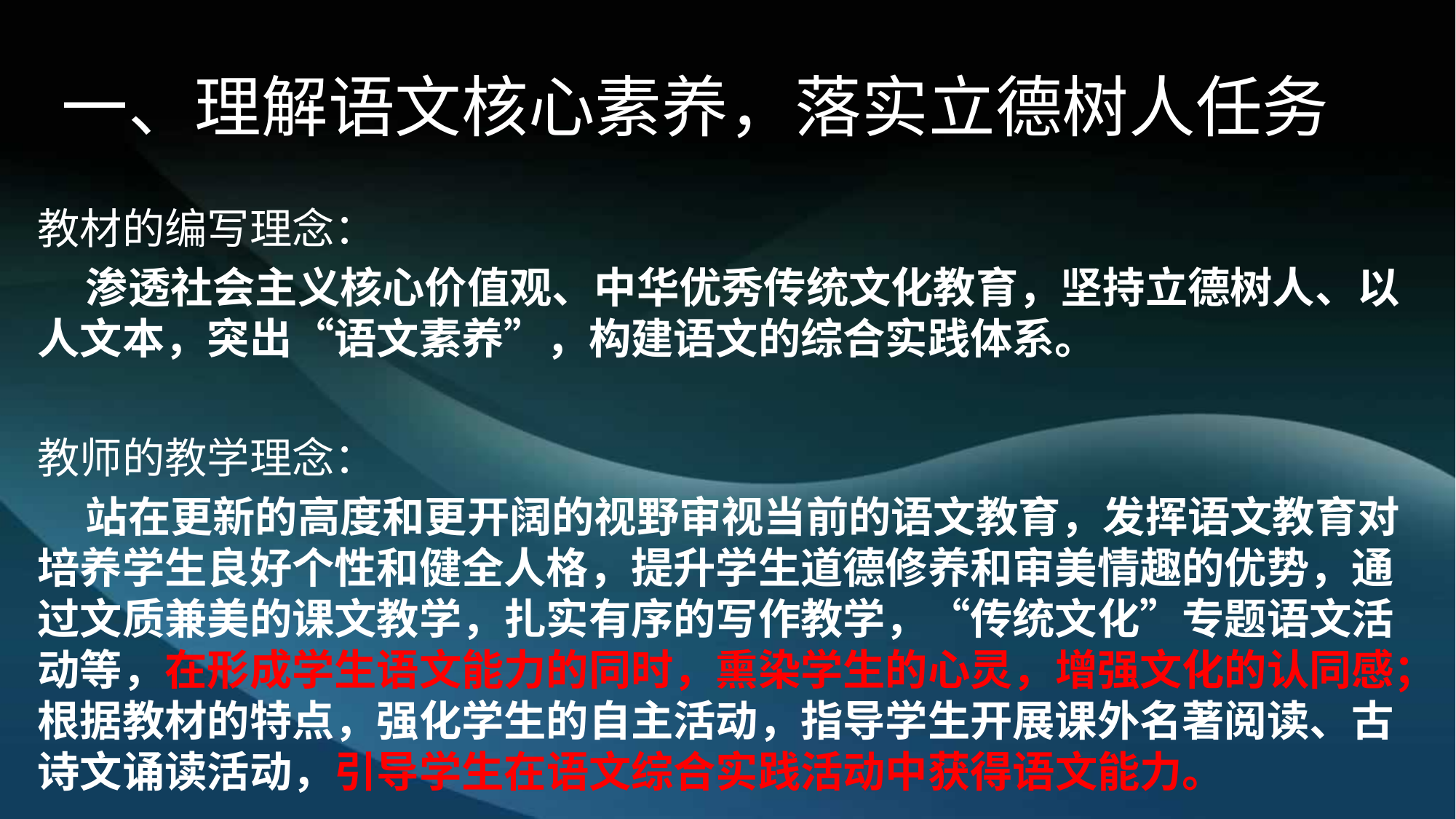

# 一、理解语文核心素养，落实立德树人任务
教材的编写理念：
    渗透社会主义核心价值观、中华优秀传统文化教育，坚持立德树人、以人文本，突出“语文素养”，构建语文的综合实践体系。

教师的教学理念：
    站在更新的高度和更开阔的视野审视当前的语文教育，发挥语文教育对培养学生良好个性和健全人格，提升学生道德修养和审美情趣的优势，通过文质兼美的课文教学，扎实有序的写作教学，“传统文化”专题语文活动等，在形成学生语文能力的同时，熏染学生的心灵，增强文化的认同感；根据教材的特点，强化学生的自主活动，指导学生开展课外名著阅读、古诗文诵读活动，引导学生在语文综合实践活动中获得语文能力。